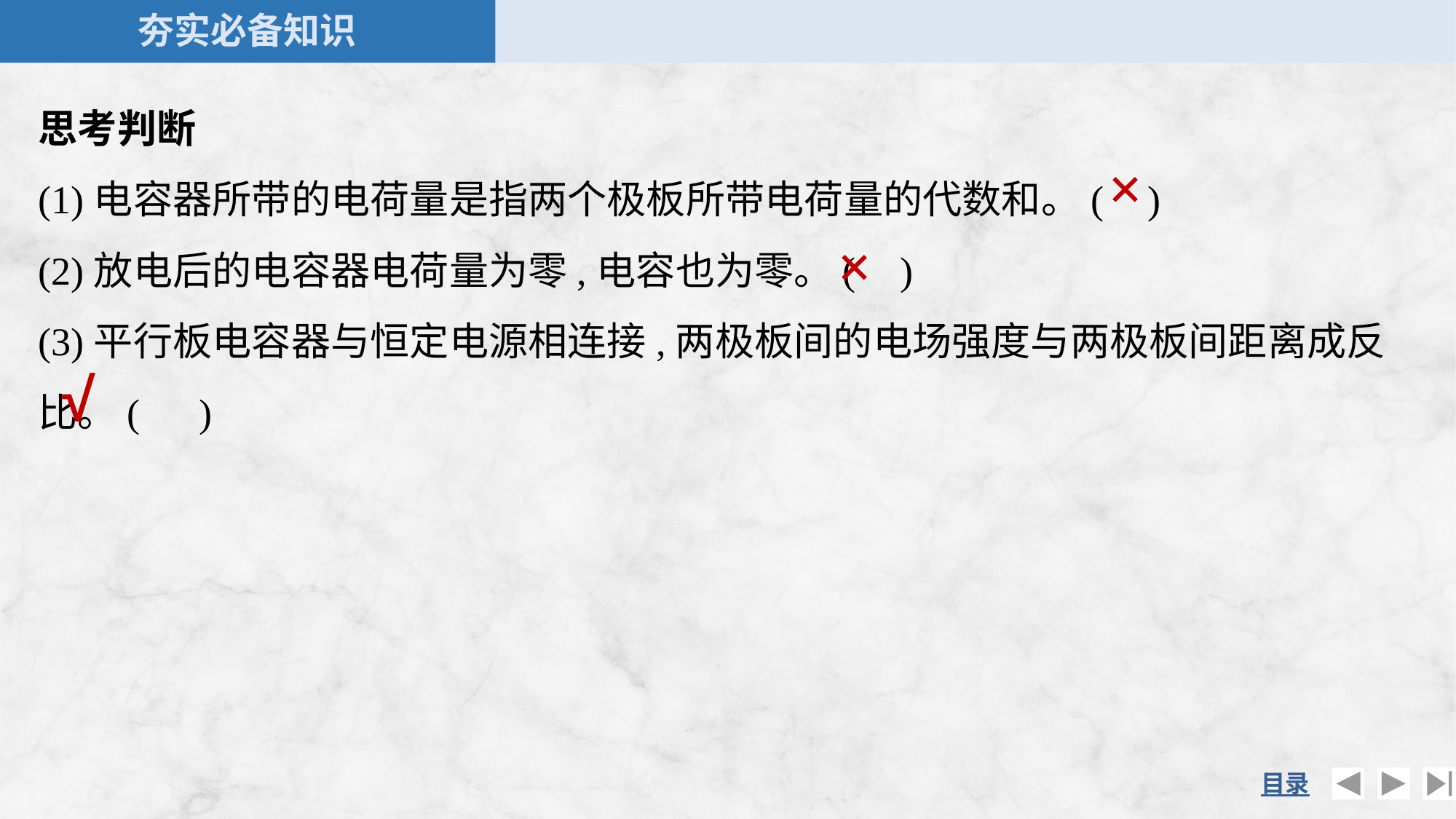

思考判断
(1)电容器所带的电荷量是指两个极板所带电荷量的代数和。(    )
(2)放电后的电容器电荷量为零,电容也为零。(    )
(3)平行板电容器与恒定电源相连接,两极板间的电场强度与两极板间距离成反比。(      )
×
×
√